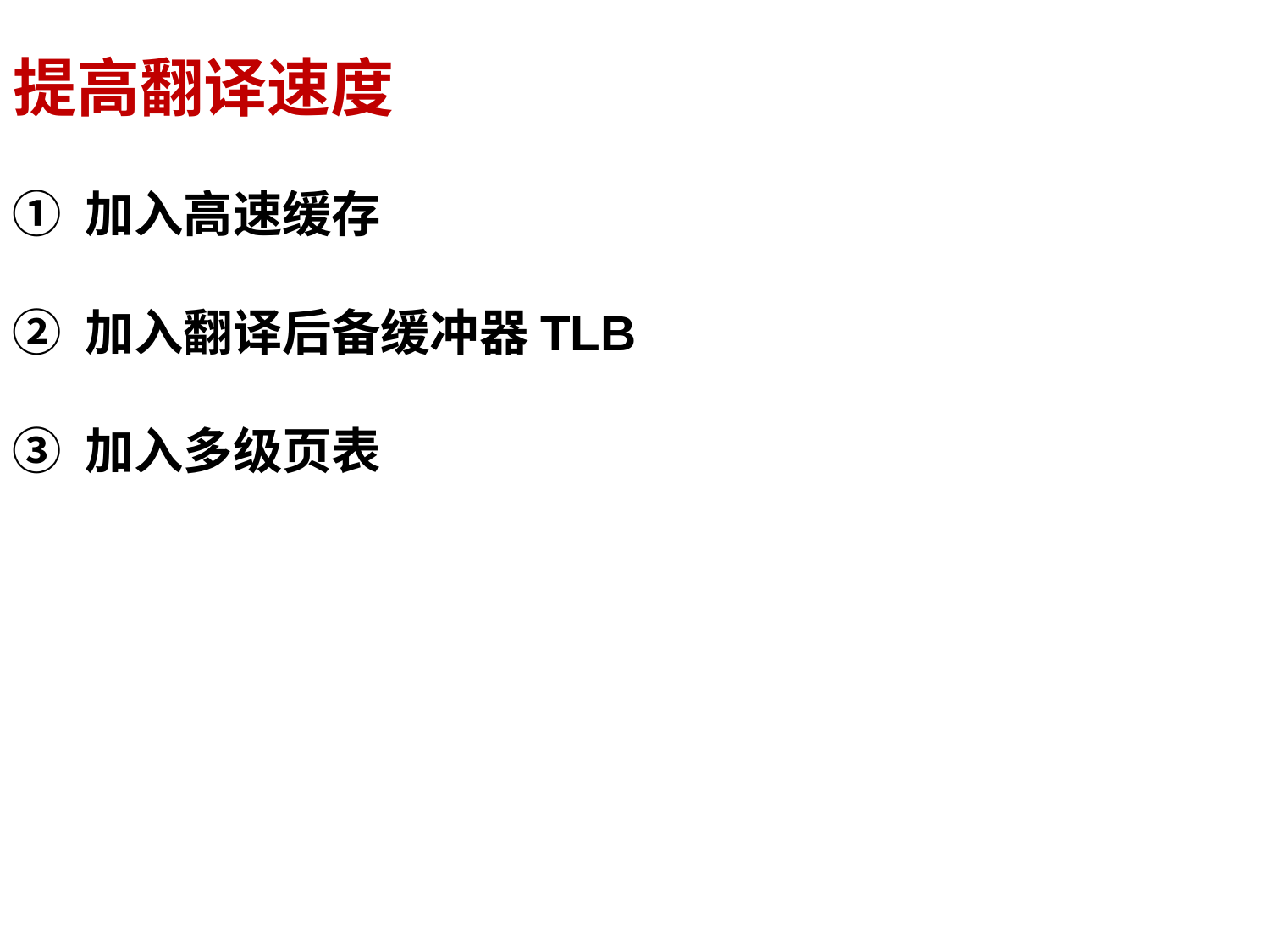

# 提高翻译速度
① 加入高速缓存

② 加入翻译后备缓冲器TLB

③ 加入多级页表